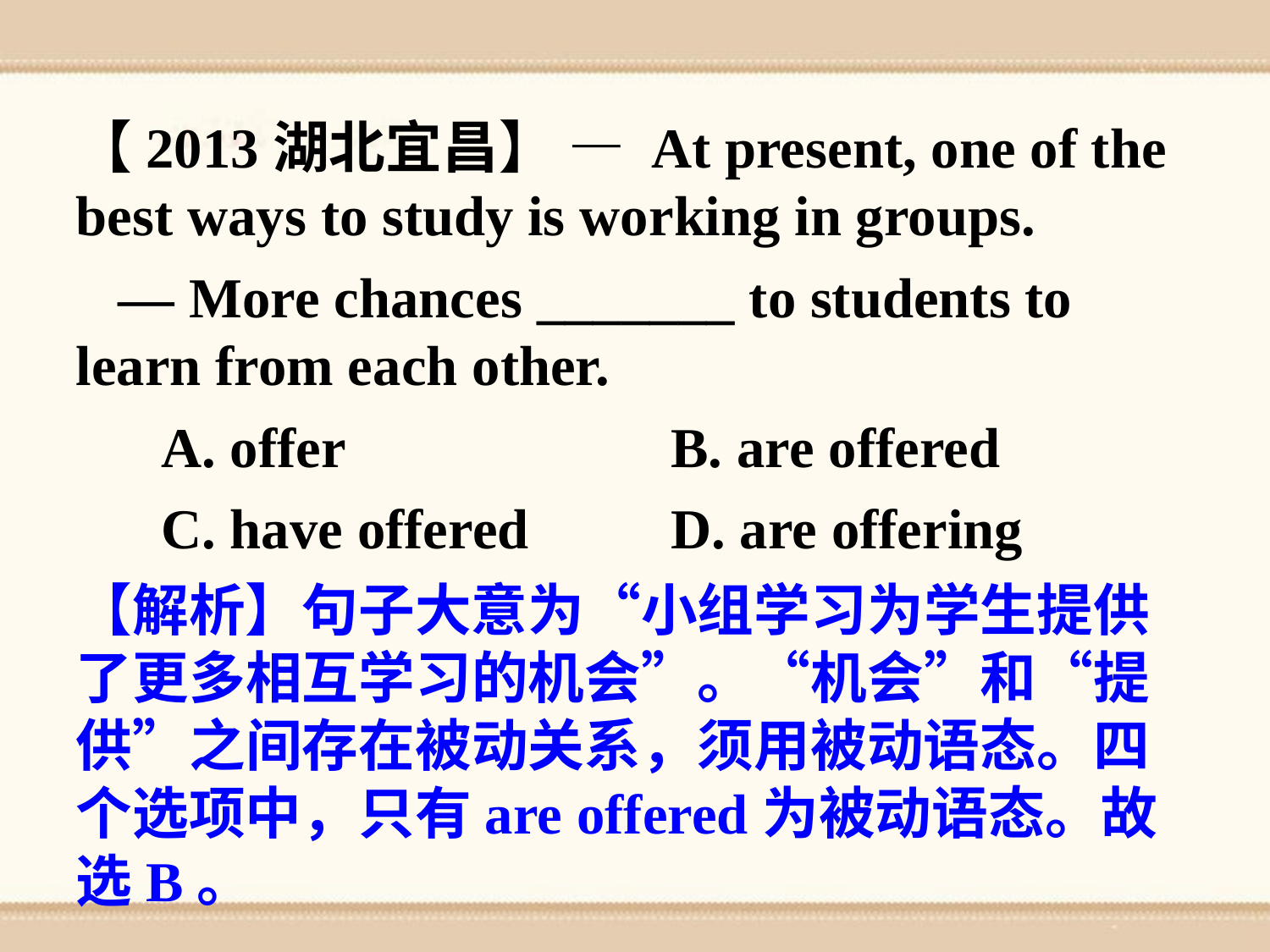

【2013湖北宜昌】 — At present, one of the best ways to study is working in groups.
   — More chances _______ to students to learn from each other.
      A. offer                       B. are offered
      C. have offered          D. are offering
【解析】句子大意为“小组学习为学生提供了更多相互学习的机会”。“机会”和“提供”之间存在被动关系，须用被动语态。四个选项中，只有are offered为被动语态。故选B。